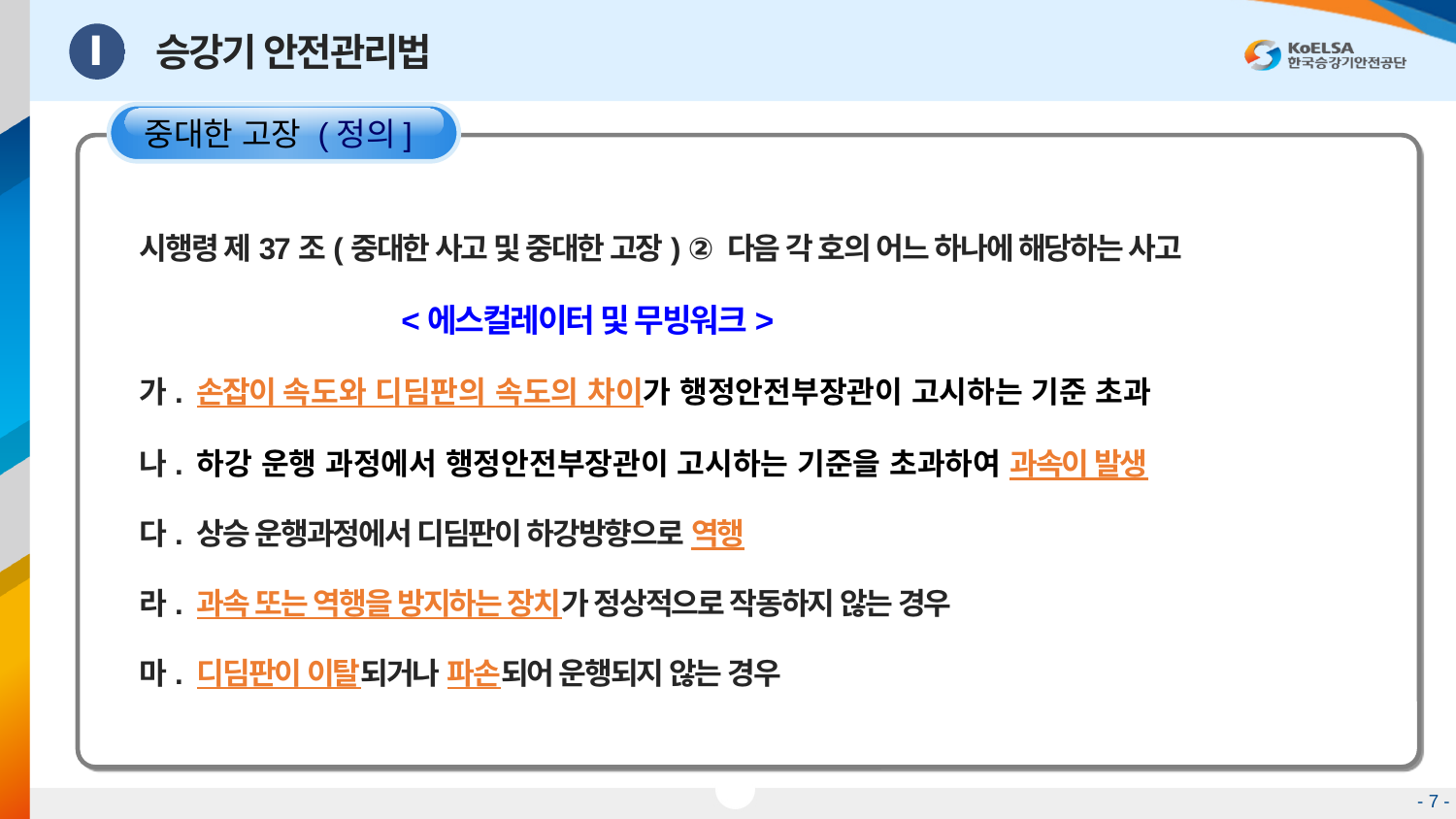

승강기 안전관리법

Ⅰ

중대한 고장 (정의]

시행령 제37조(중대한 사고 및 중대한 고장) ② 다음 각 호의 어느 하나에 해당하는 사고
                                        <에스컬레이터 및 무빙워크>
가. 손잡이 속도와 디딤판의 속도의 차이가 행정안전부장관이 고시하는 기준 초과
나. 하강 운행 과정에서 행정안전부장관이 고시하는 기준을 초과하여 과속이 발생
다. 상승 운행과정에서 디딤판이 하강방향으로 역행
라. 과속 또는 역행을 방지하는 장치가 정상적으로 작동하지 않는 경우
마. 디딤판이 이탈되거나 파손되어 운행되지 않는 경우